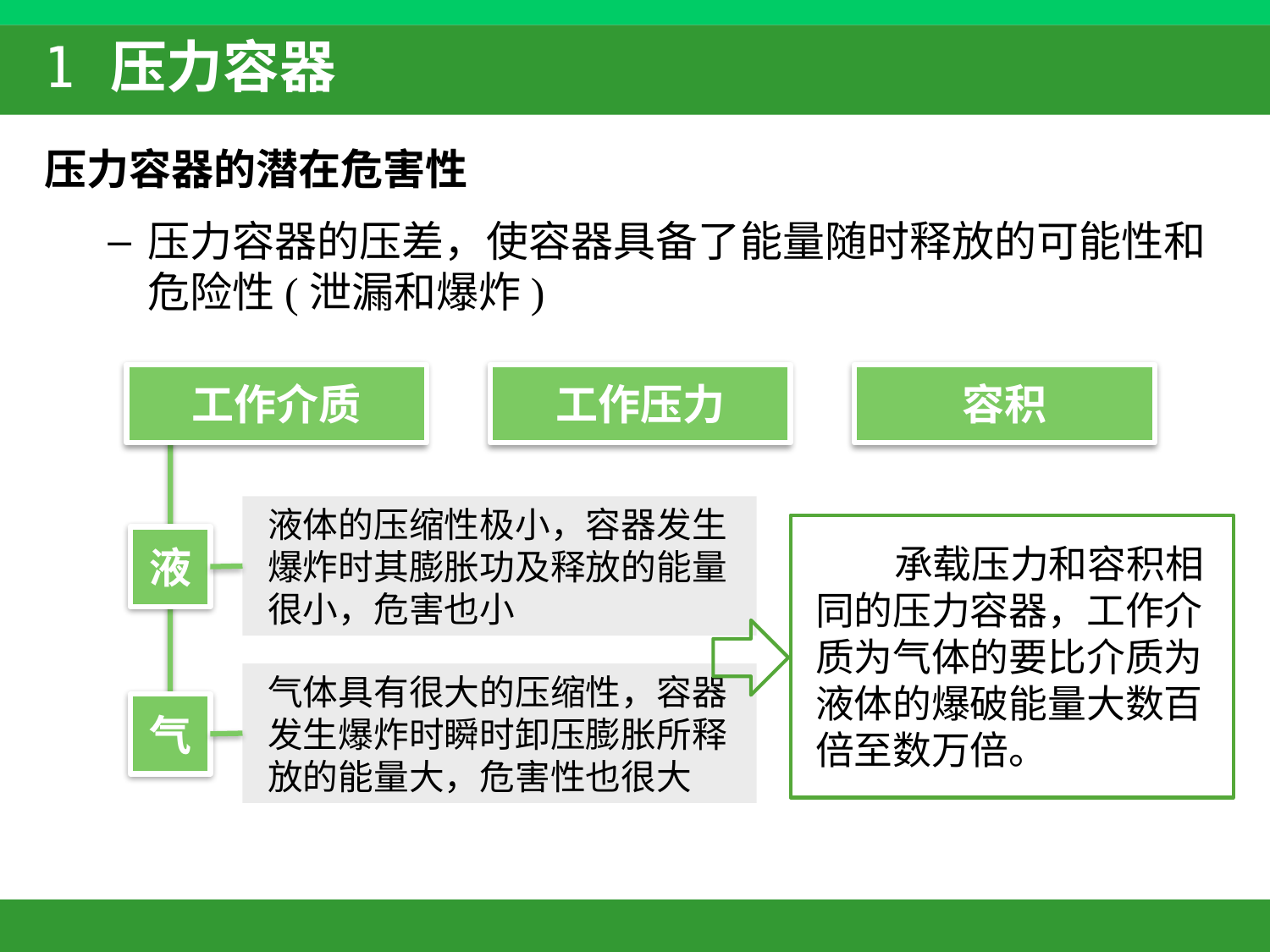

# 1 压力容器
压力容器的潜在危害性
压力容器的压差，使容器具备了能量随时释放的可能性和危险性(泄漏和爆炸)

工作介质
工作压力
容积
液体的压缩性极小，容器发生爆炸时其膨胀功及释放的能量很小，危害也小
        承载压力和容积相同的压力容器，工作介质为气体的要比介质为液体的爆破能量大数百倍至数万倍。
液

气体具有很大的压缩性，容器发生爆炸时瞬时卸压膨胀所释放的能量大，危害性也很大
气